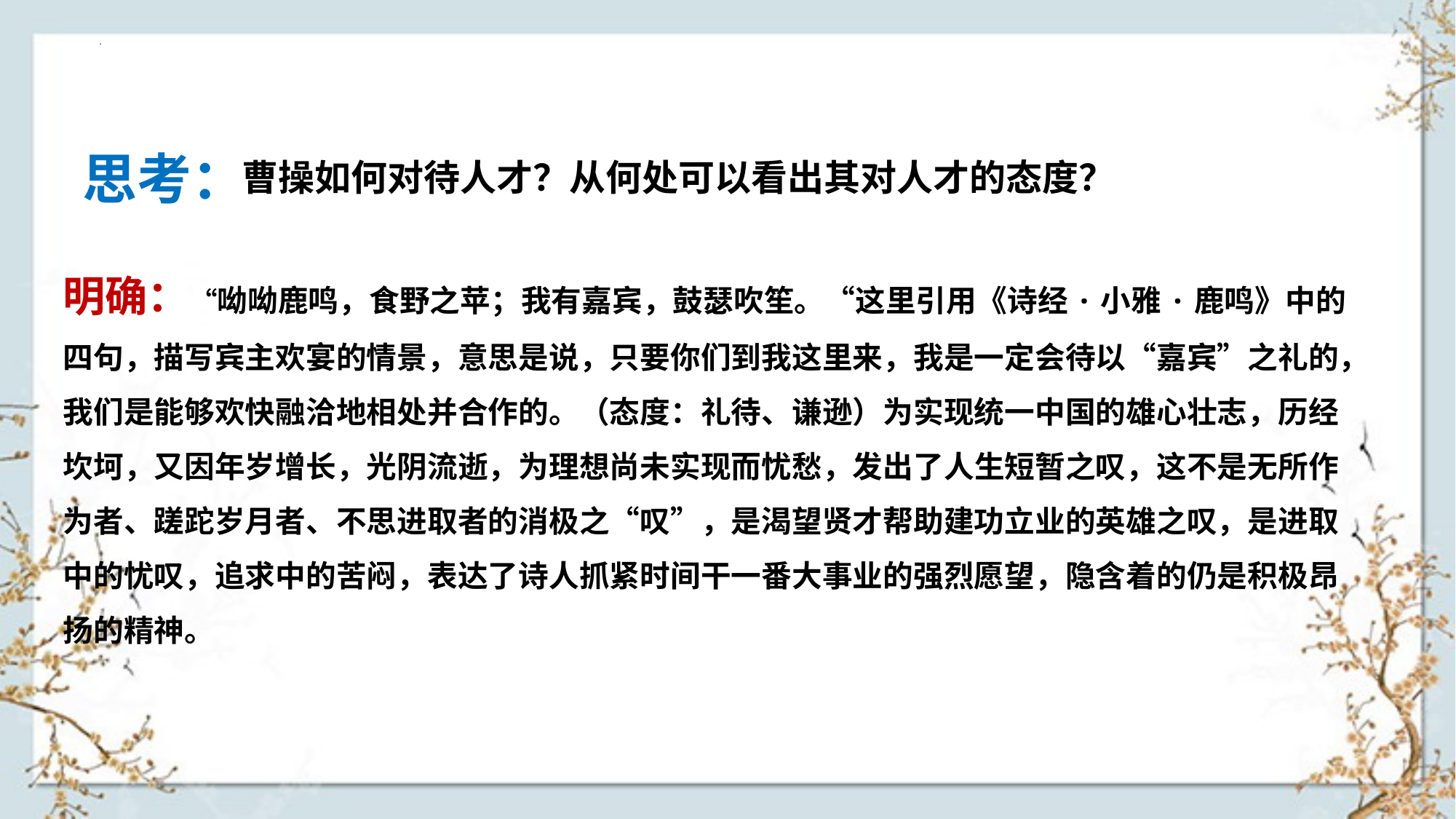

思考：
曹操如何对待人才？从何处可以看出其对人才的态度？
明确：“呦呦鹿鸣，食野之苹；我有嘉宾，鼓瑟吹笙。“这里引用《诗经·小雅·鹿鸣》中的四句，描写宾主欢宴的情景，意思是说，只要你们到我这里来，我是一定会待以“嘉宾”之礼的，我们是能够欢快融洽地相处并合作的。（态度：礼待、谦逊）为实现统一中国的雄心壮志，历经坎坷，又因年岁增长，光阴流逝，为理想尚未实现而忧愁，发出了人生短暂之叹，这不是无所作为者、蹉跎岁月者、不思进取者的消极之“叹”，是渴望贤才帮助建功立业的英雄之叹，是进取中的忧叹，追求中的苦闷，表达了诗人抓紧时间干一番大事业的强烈愿望，隐含着的仍是积极昂扬的精神。